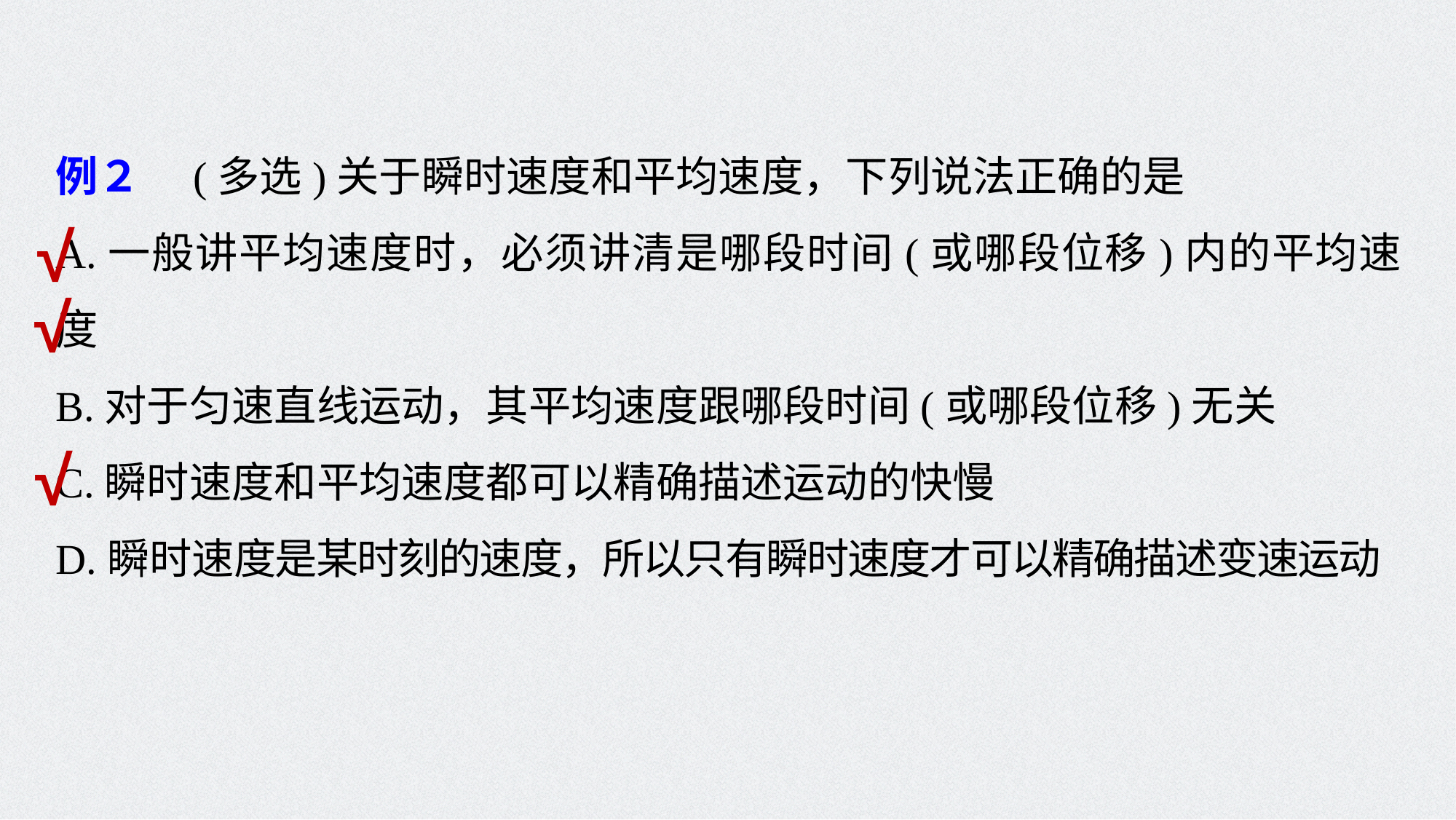

例２　(多选)关于瞬时速度和平均速度，下列说法正确的是
A.一般讲平均速度时，必须讲清是哪段时间(或哪段位移)内的平均速度
B.对于匀速直线运动，其平均速度跟哪段时间(或哪段位移)无关
C.瞬时速度和平均速度都可以精确描述运动的快慢
D.瞬时速度是某时刻的速度，所以只有瞬时速度才可以精确描述变速运动
√
√
√